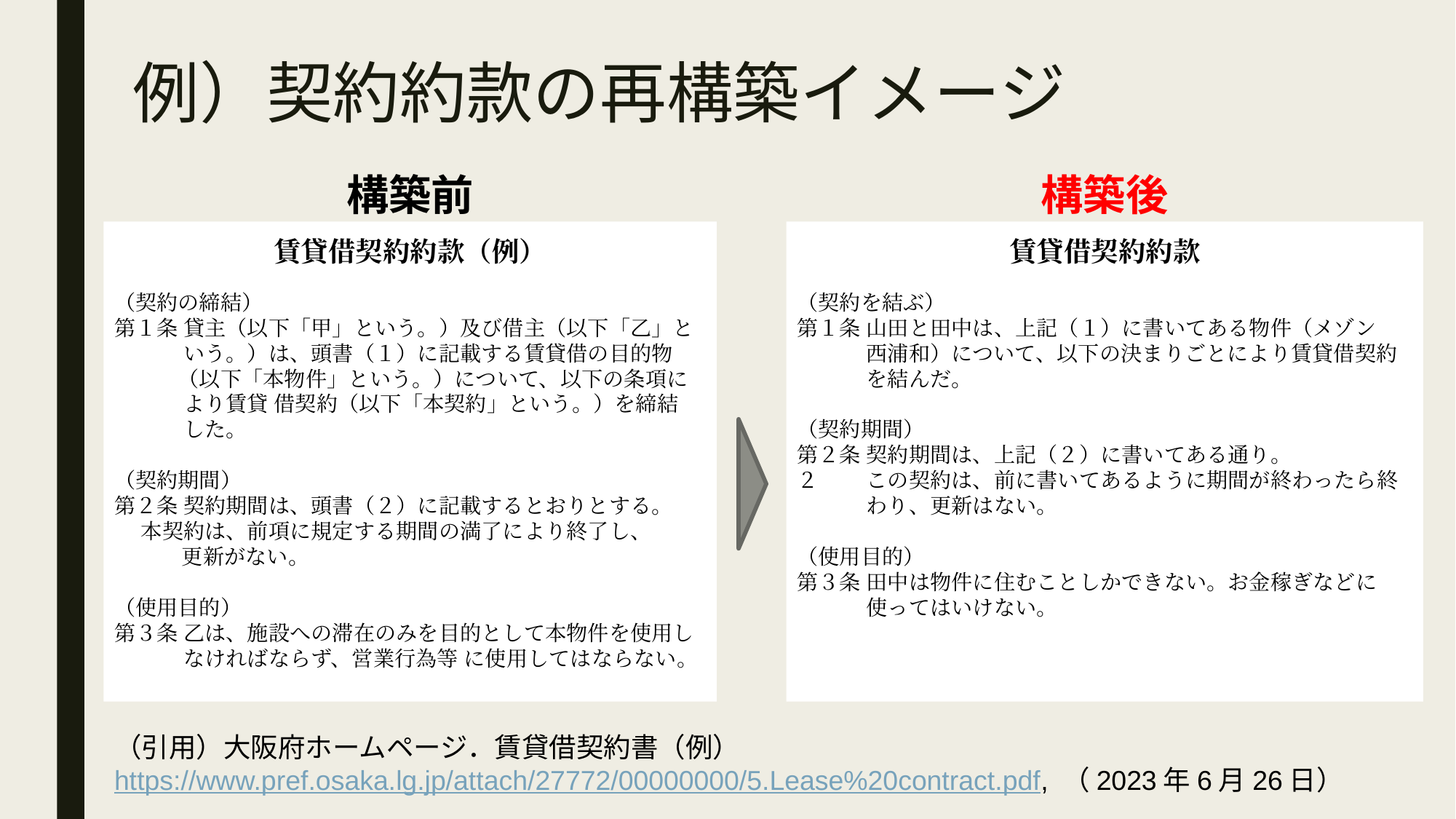

# 例）契約約款の再構築イメージ
構築前
構築後

賃貸借契約約款（例）

（契約の締結）
第１条 貸主（以下「甲」という。）及び借主（以下「乙」と
　　　 いう。）は、頭書（１）に記載する賃貸借の目的物
　　　（以下「本物件」という。）について、以下の条項に
　　　 より賃貸 借契約（以下「本契約」という。）を締結
　　　 した。

（契約期間）
第２条 契約期間は、頭書（２）に記載するとおりとする。
　 本契約は、前項に規定する期間の満了により終了し、
　 更新がない。

（使用目的）
第３条 乙は、施設への滞在のみを目的として本物件を使用し
　　　 なければならず、営業行為等 に使用してはならない。
賃貸借契約約款

（契約を結ぶ）
第１条 山田と田中は、上記（１）に書いてある物件（メゾン
　　　 西浦和）について、以下の決まりごとにより賃貸借契約
　　　 を結んだ。

（契約期間）
第２条 契約期間は、上記（２）に書いてある通り。
２　　 この契約は、前に書いてあるように期間が終わったら終
　　　 わり、更新はない。

（使用目的）
第３条 田中は物件に住むことしかできない。お金稼ぎなどに
　　　 使ってはいけない。

（引用）大阪府ホームページ．賃貸借契約書（例）https://www.pref.osaka.lg.jp/attach/27772/00000000/5.Lease%20contract.pdf, （2023年6月26日）